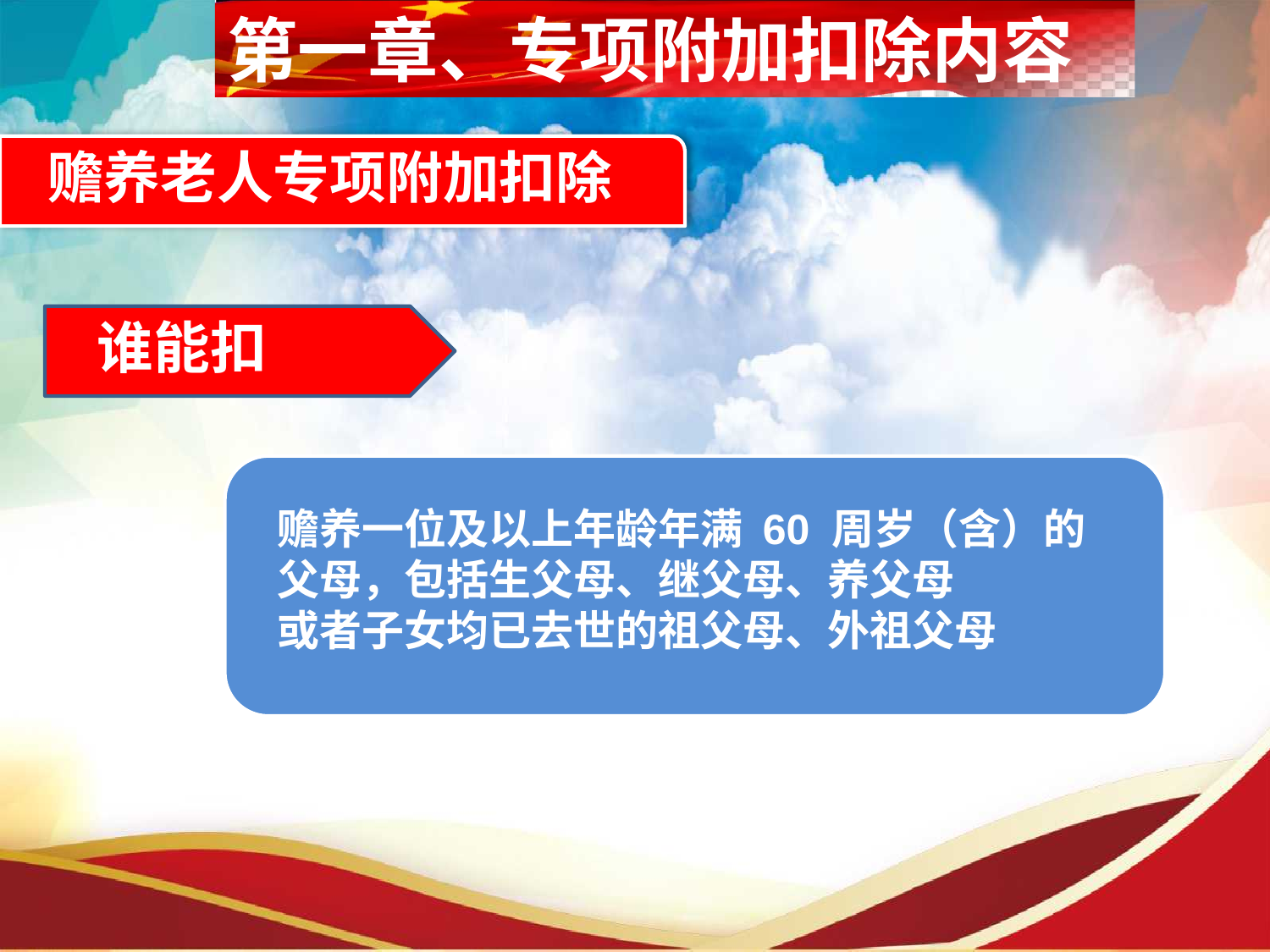

第一章、专项附加扣除内容

赡养老人专项附加扣除

谁能扣

赡养一位及以上年龄年满 60 周岁（含）的父母，包括生父母、继父母、养父母
或者子女均已去世的祖父母、外祖父母